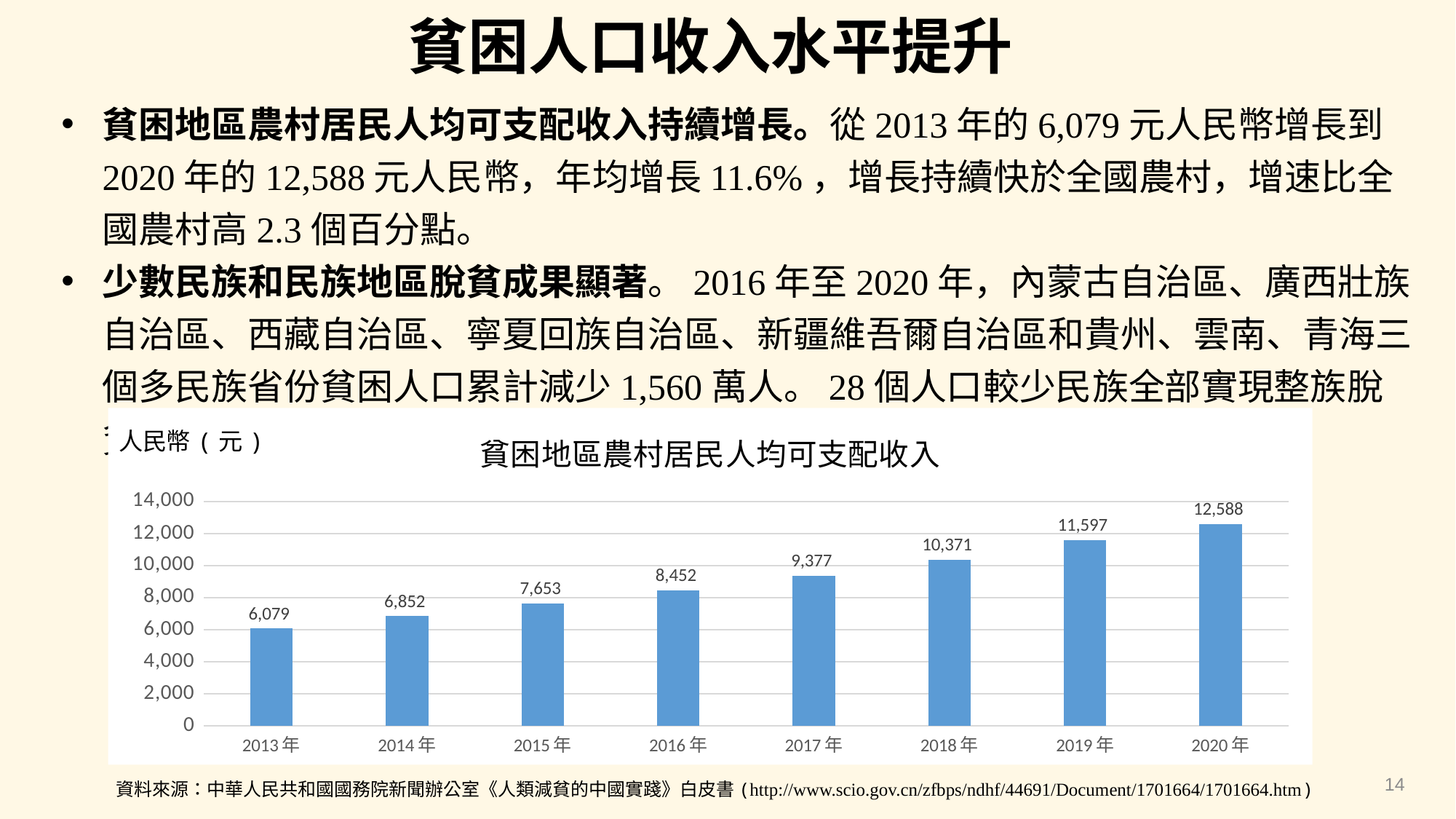

貧困人口收入水平提升
貧困地區農村居民人均可支配收入持續增長。從2013年的6,079元人民幣增長到2020年的12,588元人民幣，年均增長11.6%，增長持續快於全國農村，增速比全國農村高2.3個百分點。
少數民族和民族地區脫貧成果顯著。2016年至2020年，內蒙古自治區、廣西壯族自治區、西藏自治區、寧夏回族自治區、新疆維吾爾自治區和貴州、雲南、青海三個多民族省份貧困人口累計減少1,560萬人。28個人口較少民族全部實現整族脫貧。

### Chart: 貧困地區農村居民人均可支配收入

| Category | 貧困地區農村居民人均可支配收入 |
|---|---|
| 2013年 | 6079.0 |
| 2014年 | 6852.0 |
| 2015年 | 7653.0 |
| 2016年 | 8452.0 |
| 2017年 | 9377.0 |
| 2018年 | 10371.0 |
| 2019年 | 11597.0 |
| 2020年 | 12588.0 |
資料來源：中華人民共和國國務院新聞辦公室《人類減貧的中國實踐》白皮書(http://www.scio.gov.cn/zfbps/ndhf/44691/Document/1701664/1701664.htm)